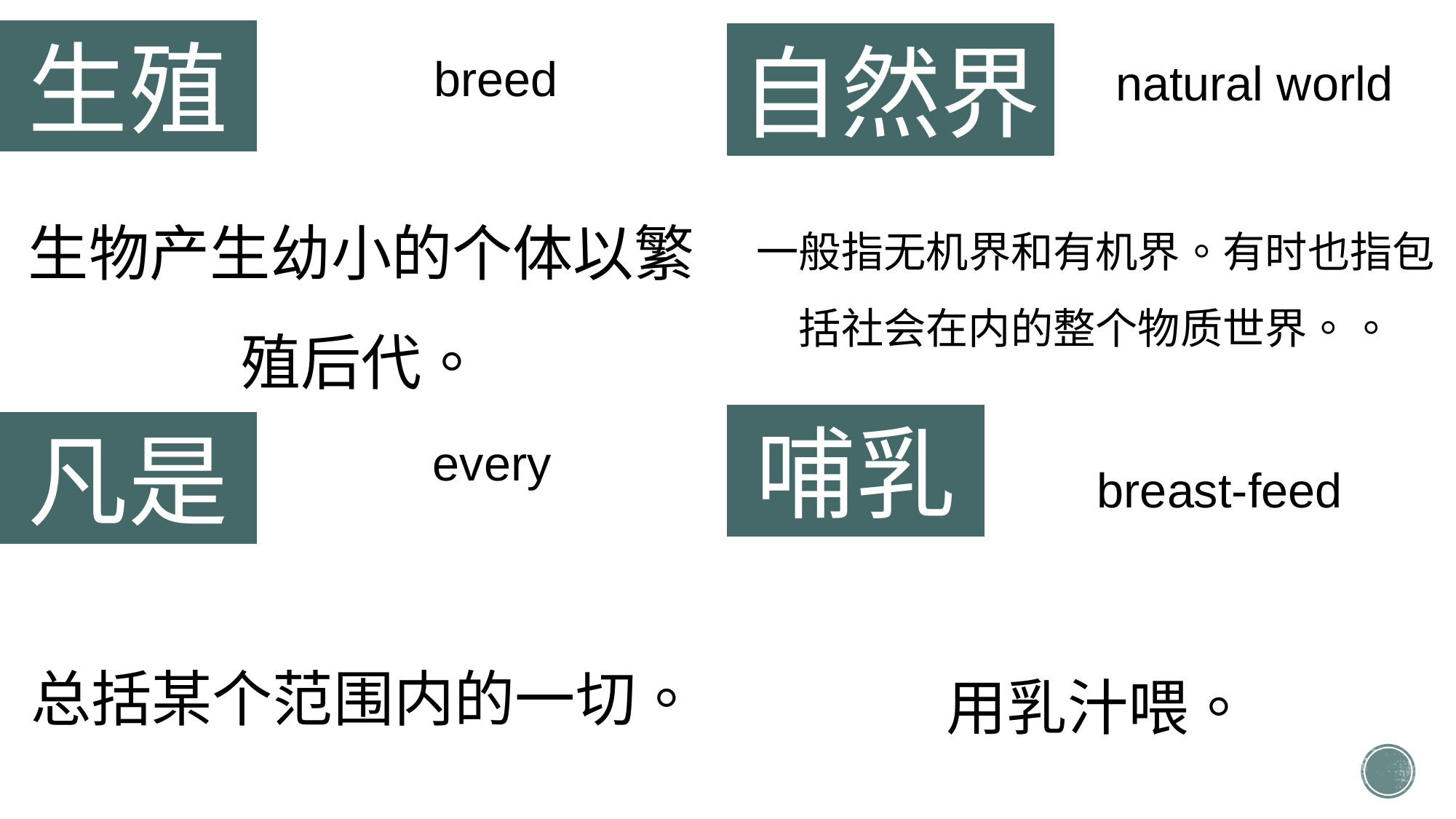

生殖
自然界
breed
natural world
生物产生幼小的个体以繁殖后代。
一般指无机界和有机界。有时也指包括社会在内的整个物质世界。。
哺乳
凡是
every
breast-feed
总括某个范围内的一切。
用乳汁喂。